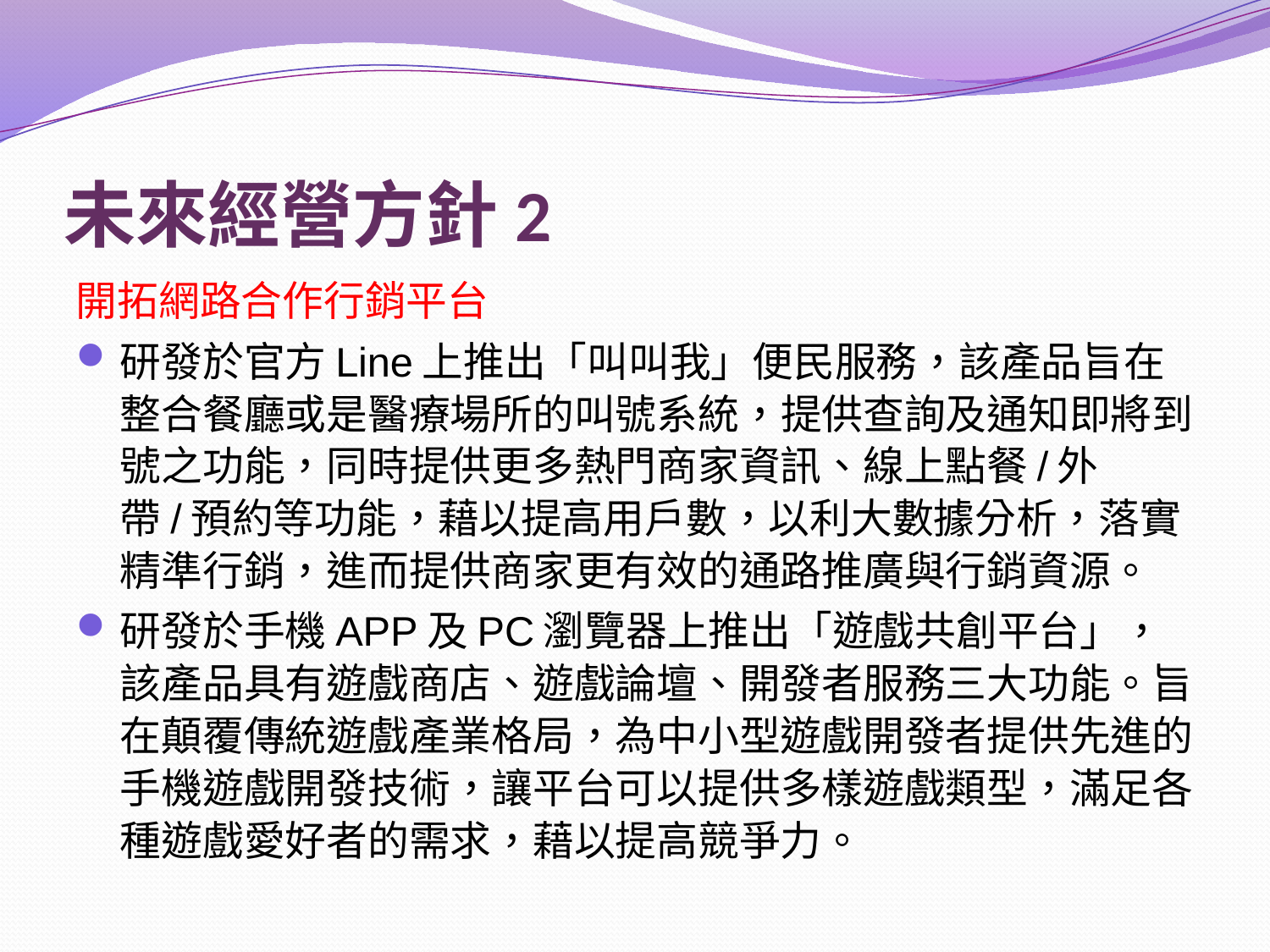

# 未來經營方針2
開拓網路合作行銷平台
研發於官方Line上推出「叫叫我」便民服務，該產品旨在整合餐廳或是醫療場所的叫號系統，提供查詢及通知即將到號之功能，同時提供更多熱門商家資訊、線上點餐/外帶/預約等功能，藉以提高用戶數，以利大數據分析，落實精準行銷，進而提供商家更有效的通路推廣與行銷資源。
研發於手機APP及PC瀏覽器上推出「遊戲共創平台」，該產品具有遊戲商店、遊戲論壇、開發者服務三大功能。旨在顛覆傳統遊戲產業格局，為中小型遊戲開發者提供先進的手機遊戲開發技術，讓平台可以提供多樣遊戲類型，滿足各種遊戲愛好者的需求，藉以提高競爭力。